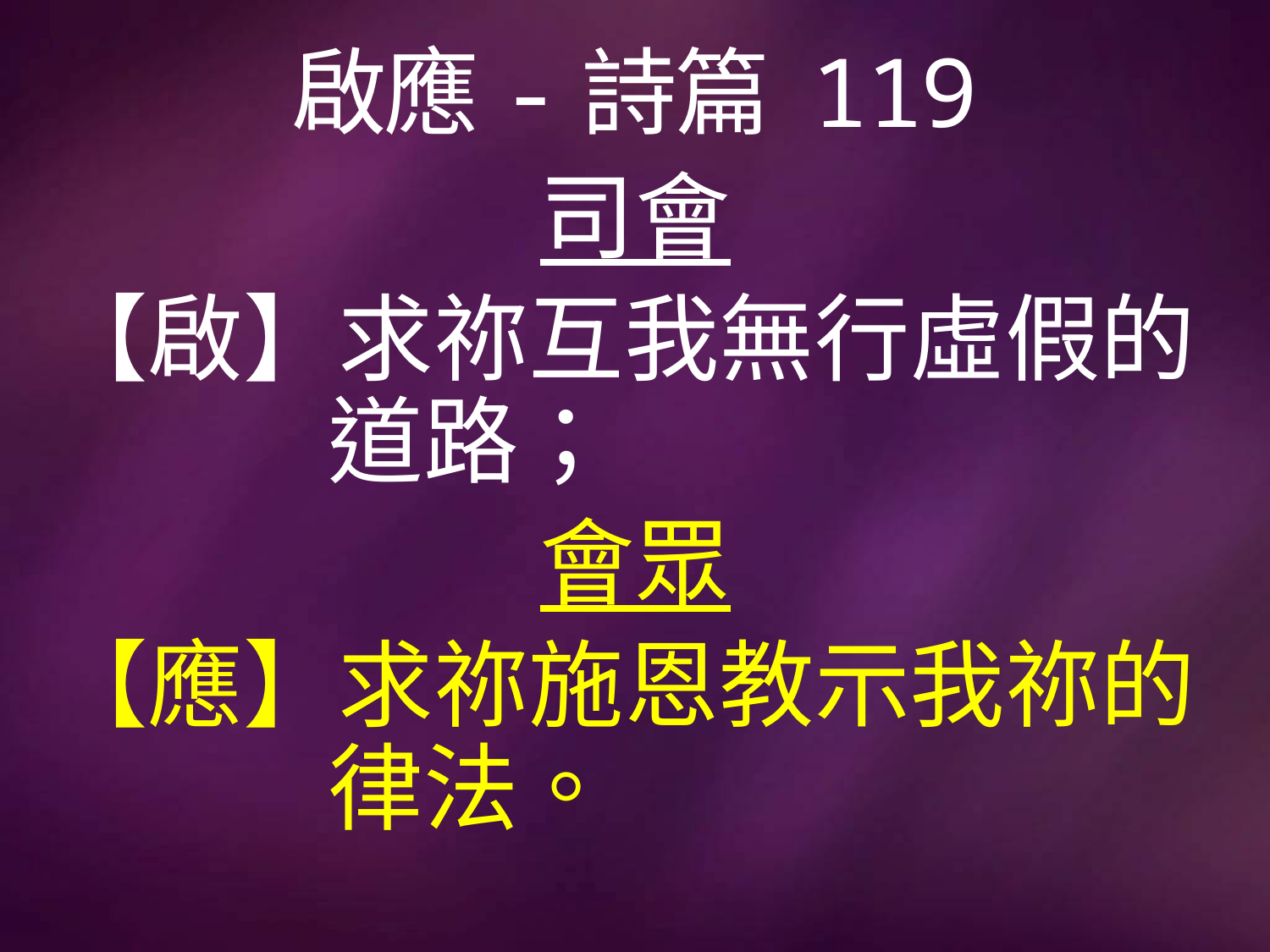

# 啟應-詩篇 119
司會
【啟】求祢互我無行虛假的		 道路；
會眾
【應】求祢施恩教示我祢的		 律法。